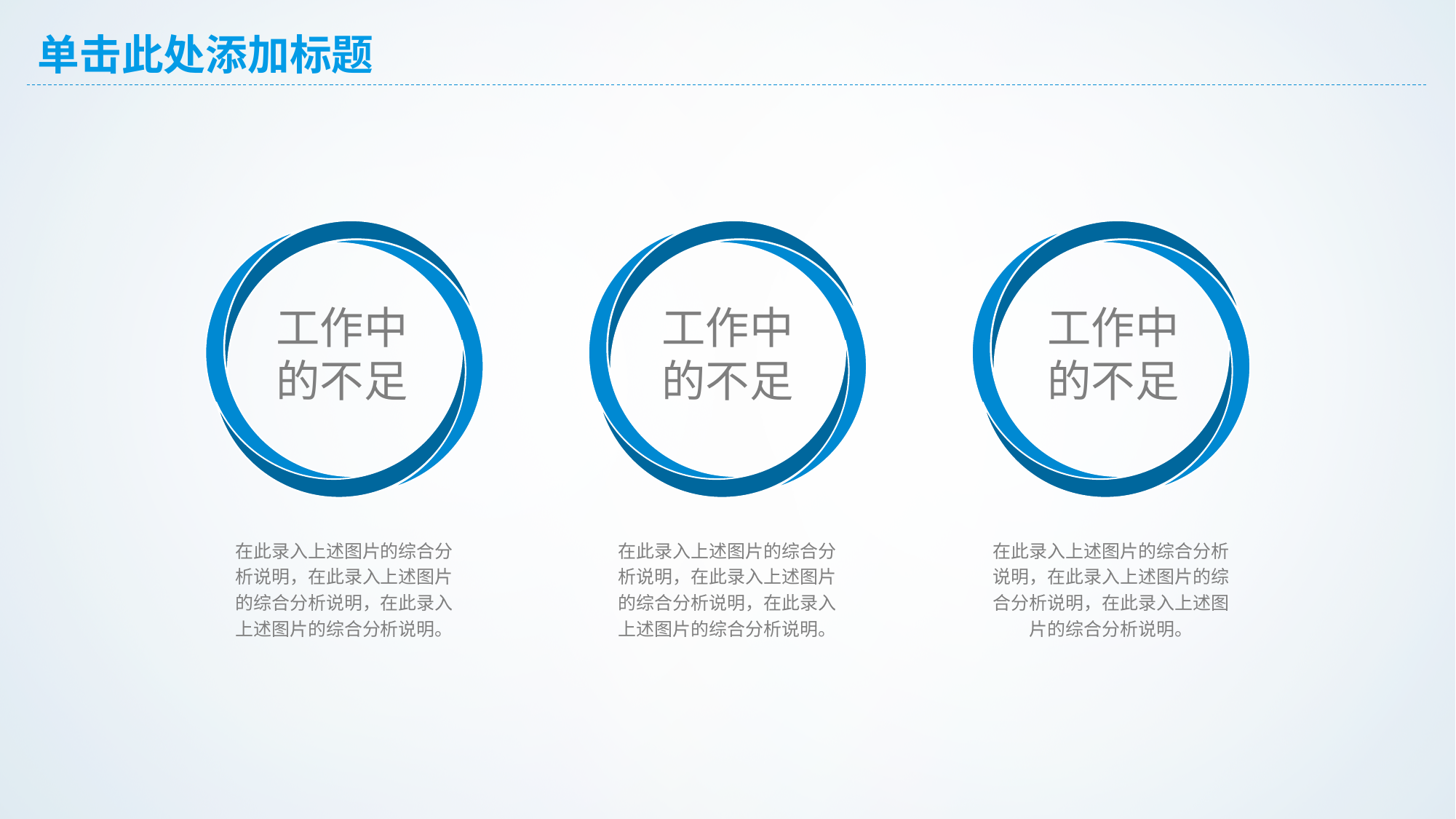

# 单击此处添加标题

工作中
的不足
工作中
的不足
工作中
的不足
在此录入上述图片的综合分析说明，在此录入上述图片的综合分析说明，在此录入上述图片的综合分析说明。
在此录入上述图片的综合分析说明，在此录入上述图片的综合分析说明，在此录入上述图片的综合分析说明。
在此录入上述图片的综合分析说明，在此录入上述图片的综合分析说明，在此录入上述图片的综合分析说明。